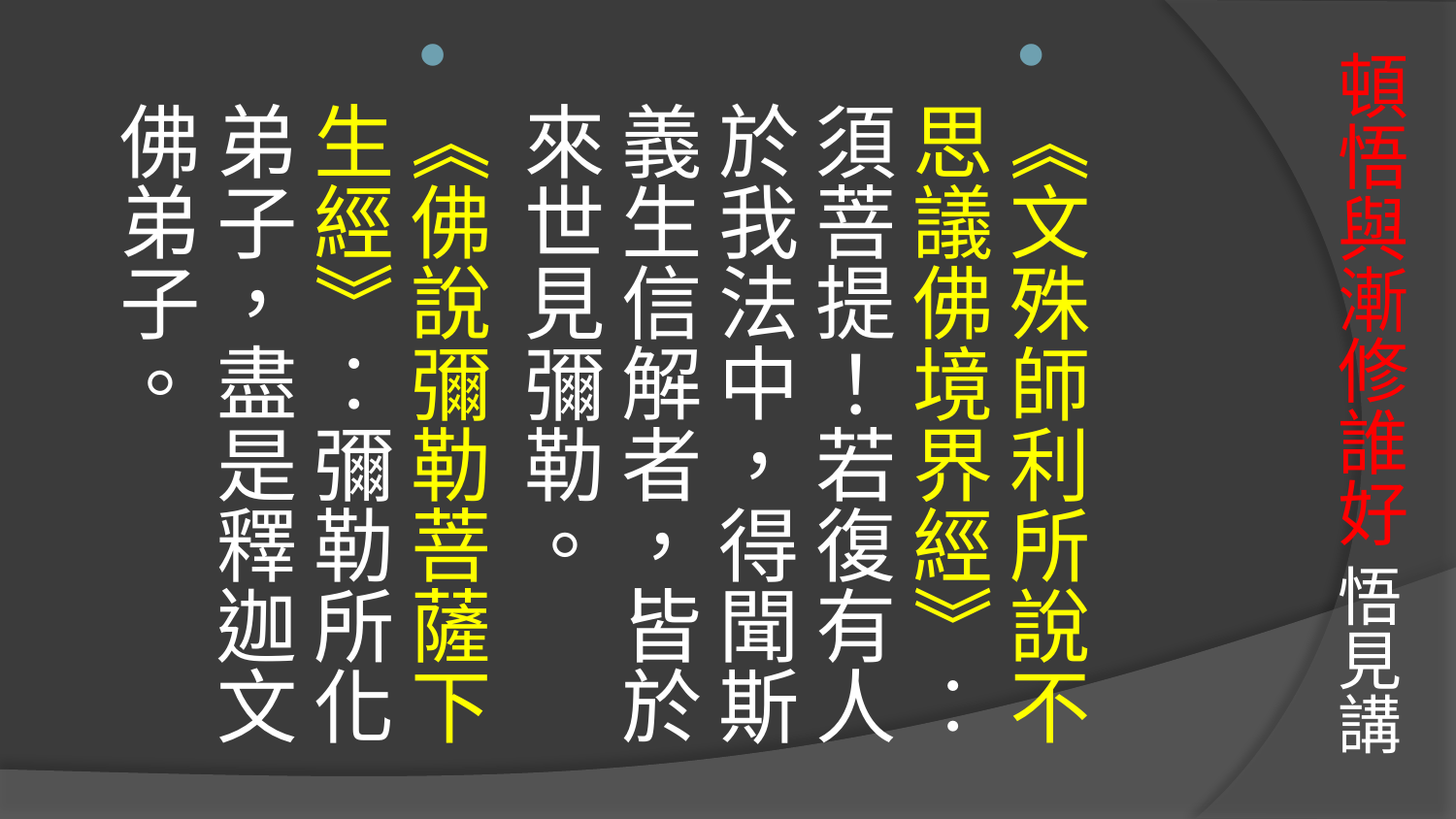

《文殊師利所說不思議佛境界經》︰須菩提！若復有人於我法中，得聞斯義生信解者，皆於來世見彌勒。
《佛說彌勒菩薩下生經》︰彌勒所化弟子，盡是釋迦文佛弟子。

# 頓悟與漸修誰好 悟見講